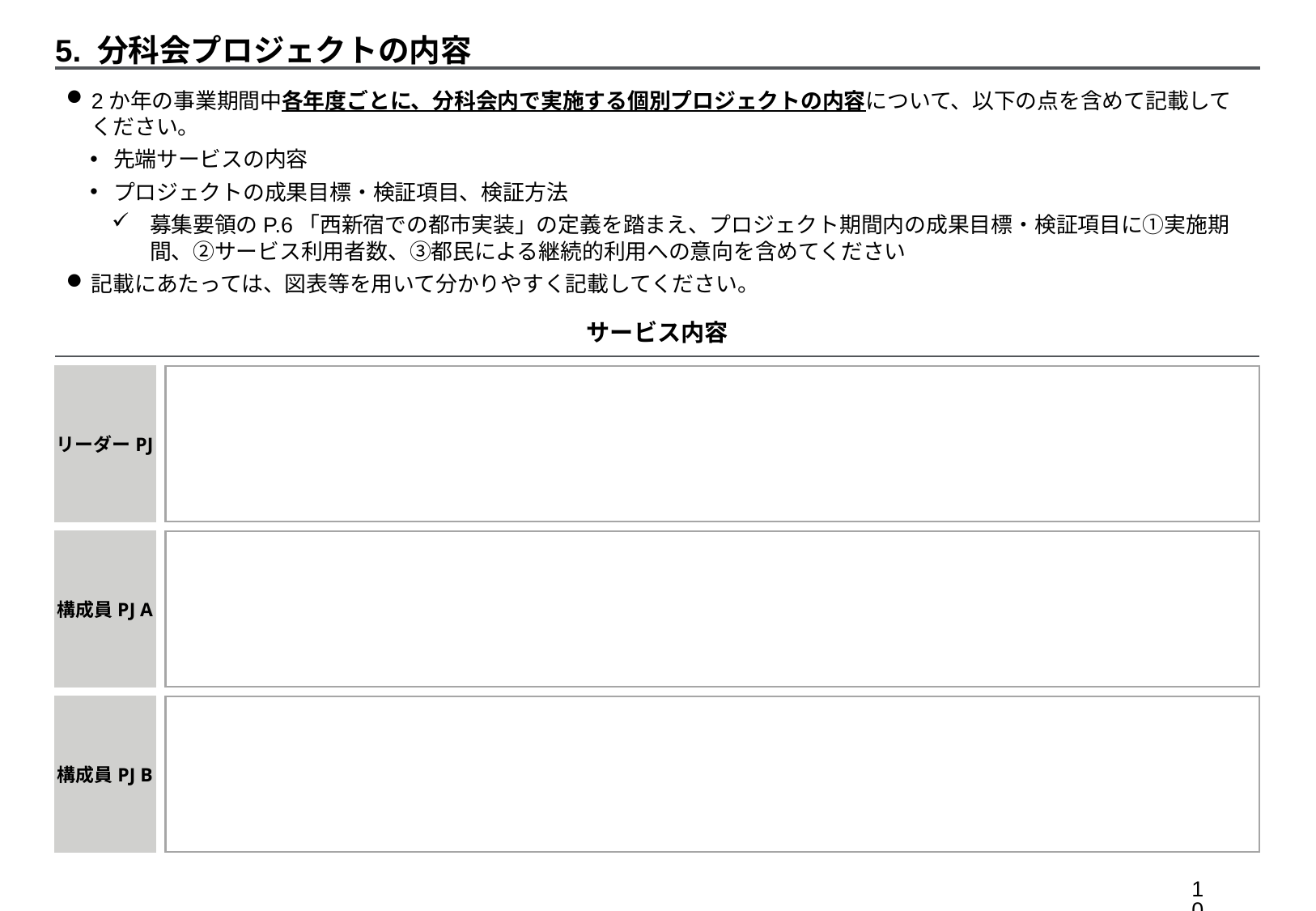

5. 分科会プロジェクトの内容
2か年の事業期間中各年度ごとに、分科会内で実施する個別プロジェクトの内容について、以下の点を含めて記載してください。
先端サービスの内容
プロジェクトの成果目標・検証項目、検証方法
募集要領のP.6「西新宿での都市実装」の定義を踏まえ、プロジェクト期間内の成果目標・検証項目に①実施期間、②サービス利用者数、③都民による継続的利用への意向を含めてください
記載にあたっては、図表等を用いて分かりやすく記載してください。
サービス内容
リーダーPJ

構成員PJ A

構成員PJ B

10